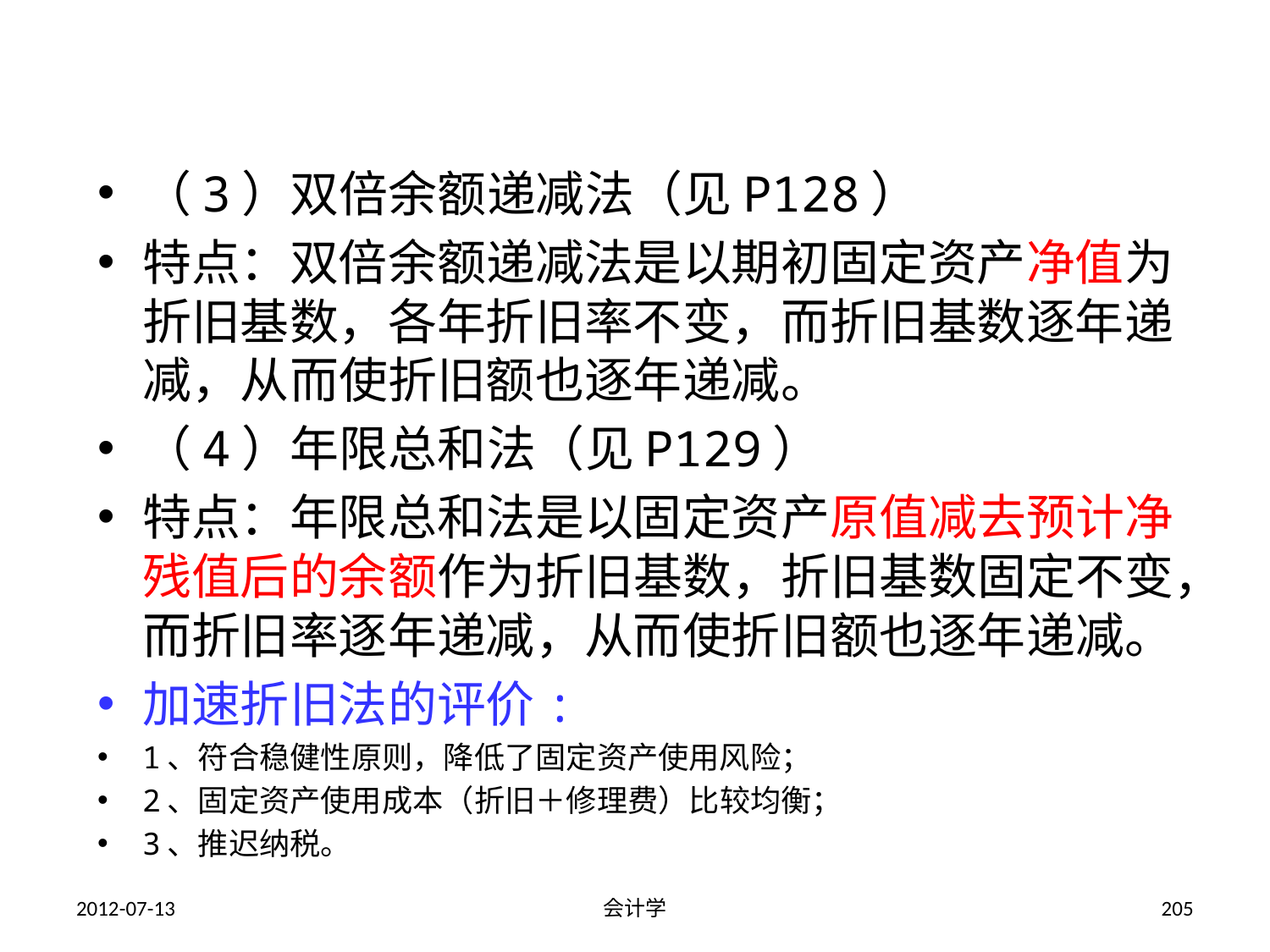

（3）双倍余额递减法（见P128）
特点：双倍余额递减法是以期初固定资产净值为折旧基数，各年折旧率不变，而折旧基数逐年递减，从而使折旧额也逐年递减。
（4）年限总和法（见P129）
特点：年限总和法是以固定资产原值减去预计净残值后的余额作为折旧基数，折旧基数固定不变，而折旧率逐年递减，从而使折旧额也逐年递减。
加速折旧法的评价:
1、符合稳健性原则，降低了固定资产使用风险；
2、固定资产使用成本（折旧＋修理费）比较均衡；
3、推迟纳税。
2012-07-13
会计学
205